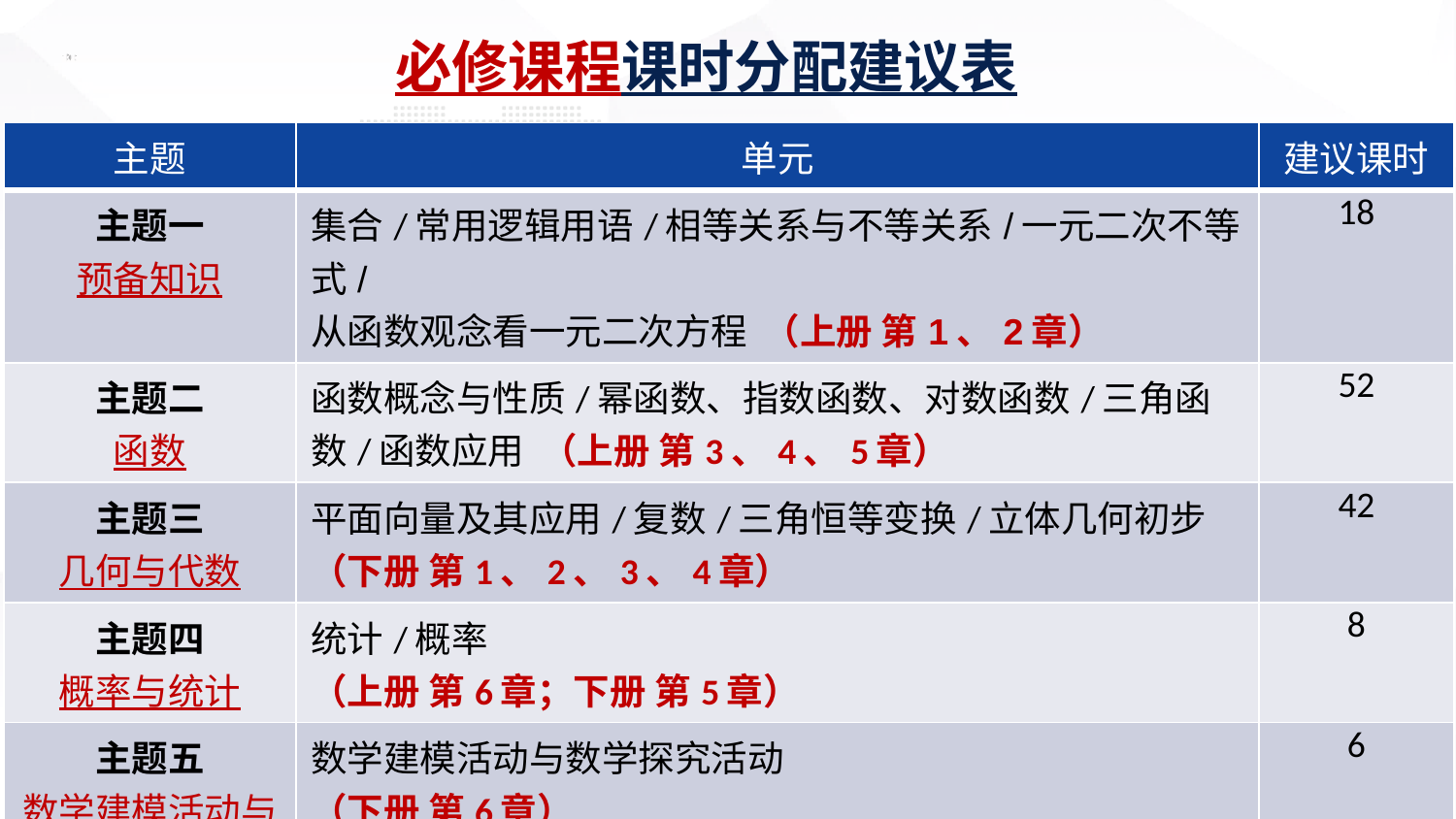

必修课程课时分配建议表
| 主题 | 单元 | 建议课时 |
| --- | --- | --- |
| 主题一 预备知识 | 集合/常用逻辑用语/相等关系与不等关系/一元二次不等式/ 从函数观念看一元二次方程 （上册 第1、2章） | 18 |
| 主题二 函数 | 函数概念与性质/幂函数、指数函数、对数函数/三角函数/函数应用 （上册 第3、4、5章） | 52 |
| 主题三 几何与代数 | 平面向量及其应用/复数/三角恒等变换/立体几何初步 （下册 第1、2、3、4章） | 42 |
| 主题四 概率与统计 | 统计/概率 （上册 第6章；下册 第5章） | 8 |
| 主题五 数学建模活动与数学探究活动 | 数学建模活动与数学探究活动 （下册 第6章） | 6 |
| 机动 |  | 6 |